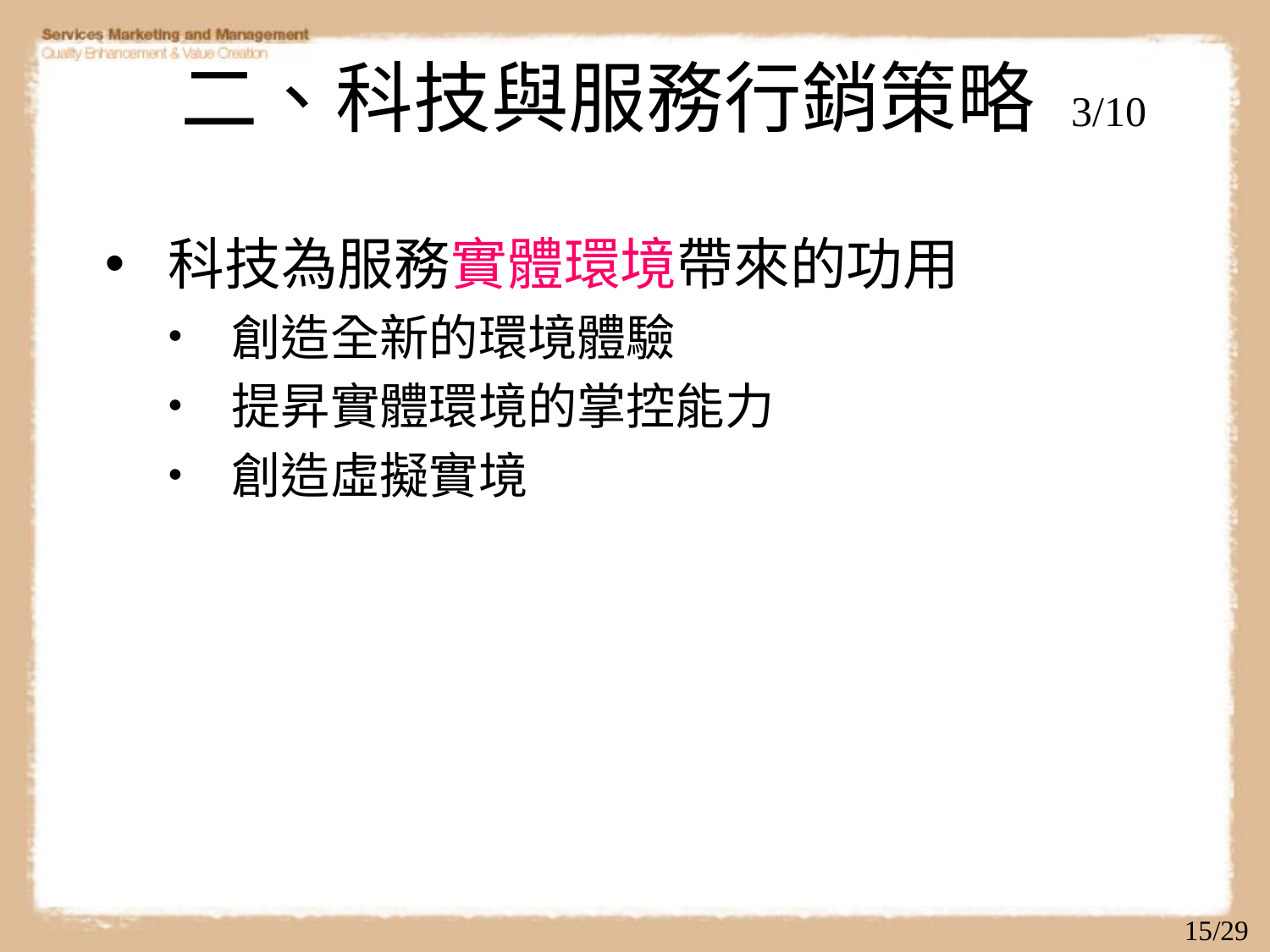

# 二、科技與服務行銷策略 3/10
科技為服務實體環境帶來的功用
創造全新的環境體驗
提昇實體環境的掌控能力
創造虛擬實境